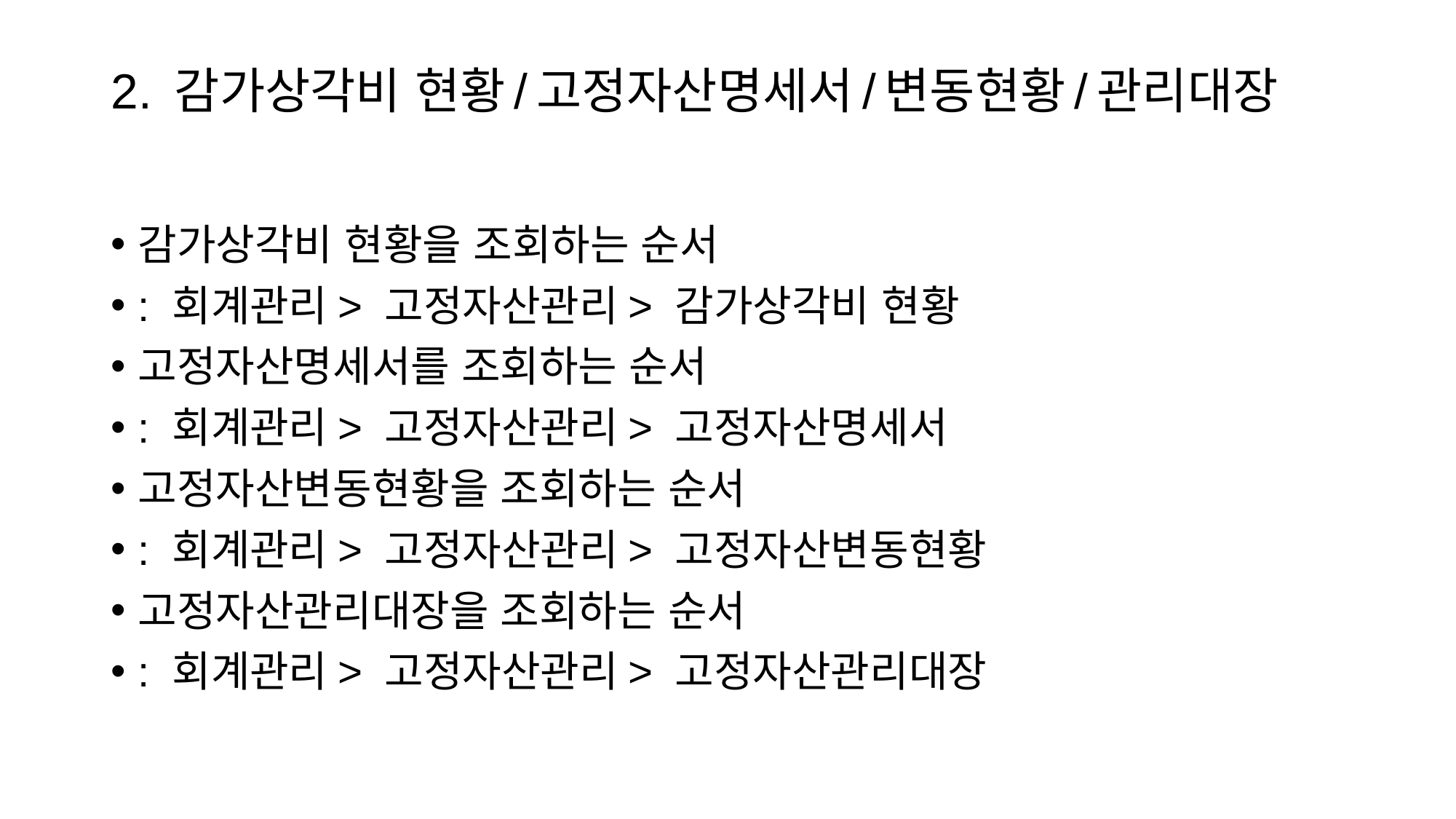

# 2. 감가상각비 현황/고정자산명세서/변동현황/관리대장
감가상각비 현황을 조회하는 순서
: 회계관리> 고정자산관리> 감가상각비 현황
고정자산명세서를 조회하는 순서
: 회계관리> 고정자산관리> 고정자산명세서
고정자산변동현황을 조회하는 순서
: 회계관리> 고정자산관리> 고정자산변동현황
고정자산관리대장을 조회하는 순서
: 회계관리> 고정자산관리> 고정자산관리대장